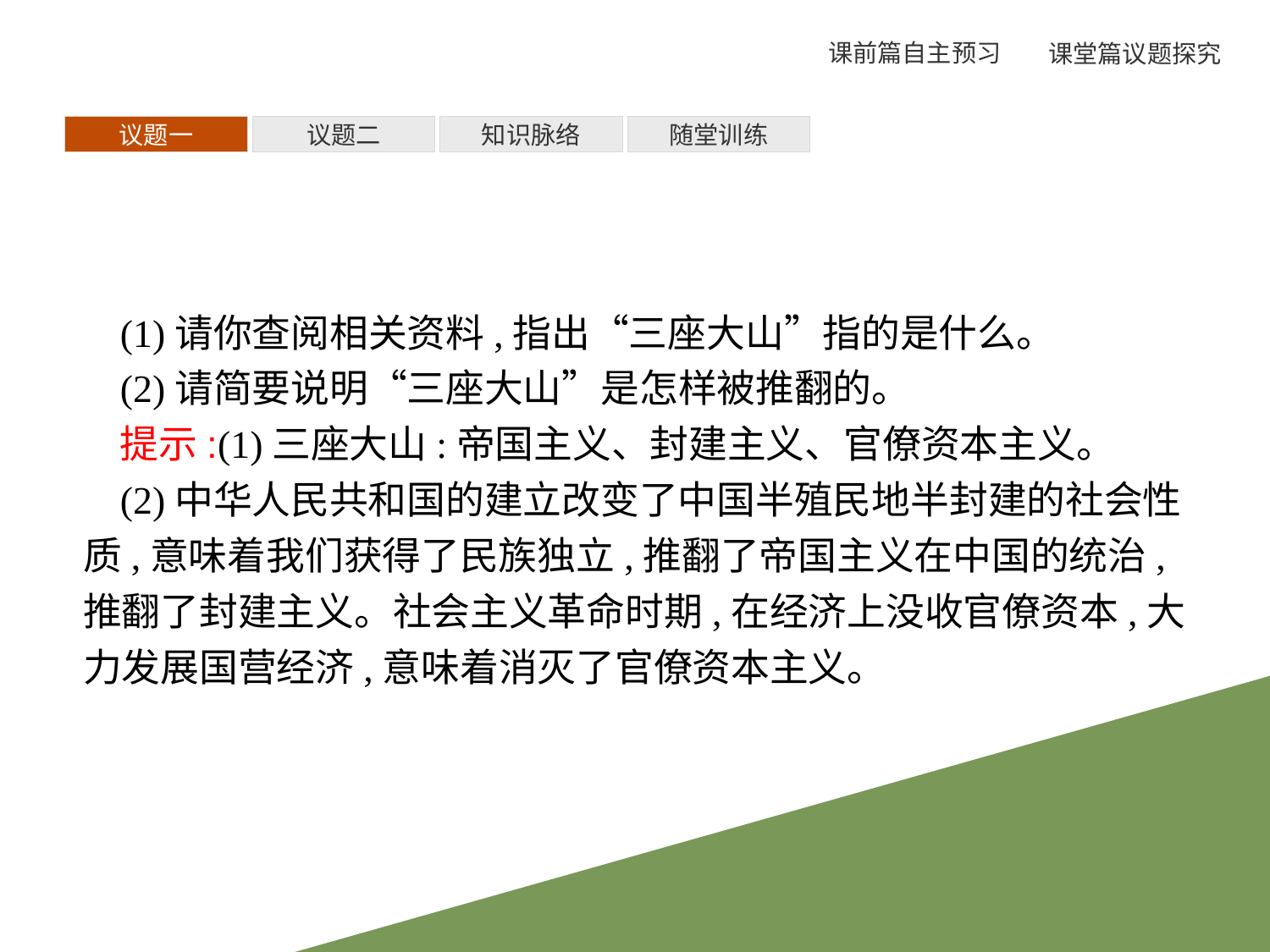

议题一
议题二
知识脉络
随堂训练
(1)请你查阅相关资料,指出“三座大山”指的是什么。
(2)请简要说明“三座大山”是怎样被推翻的。
提示:(1)三座大山:帝国主义、封建主义、官僚资本主义。
(2)中华人民共和国的建立改变了中国半殖民地半封建的社会性质,意味着我们获得了民族独立,推翻了帝国主义在中国的统治,推翻了封建主义。社会主义革命时期,在经济上没收官僚资本,大力发展国营经济,意味着消灭了官僚资本主义。